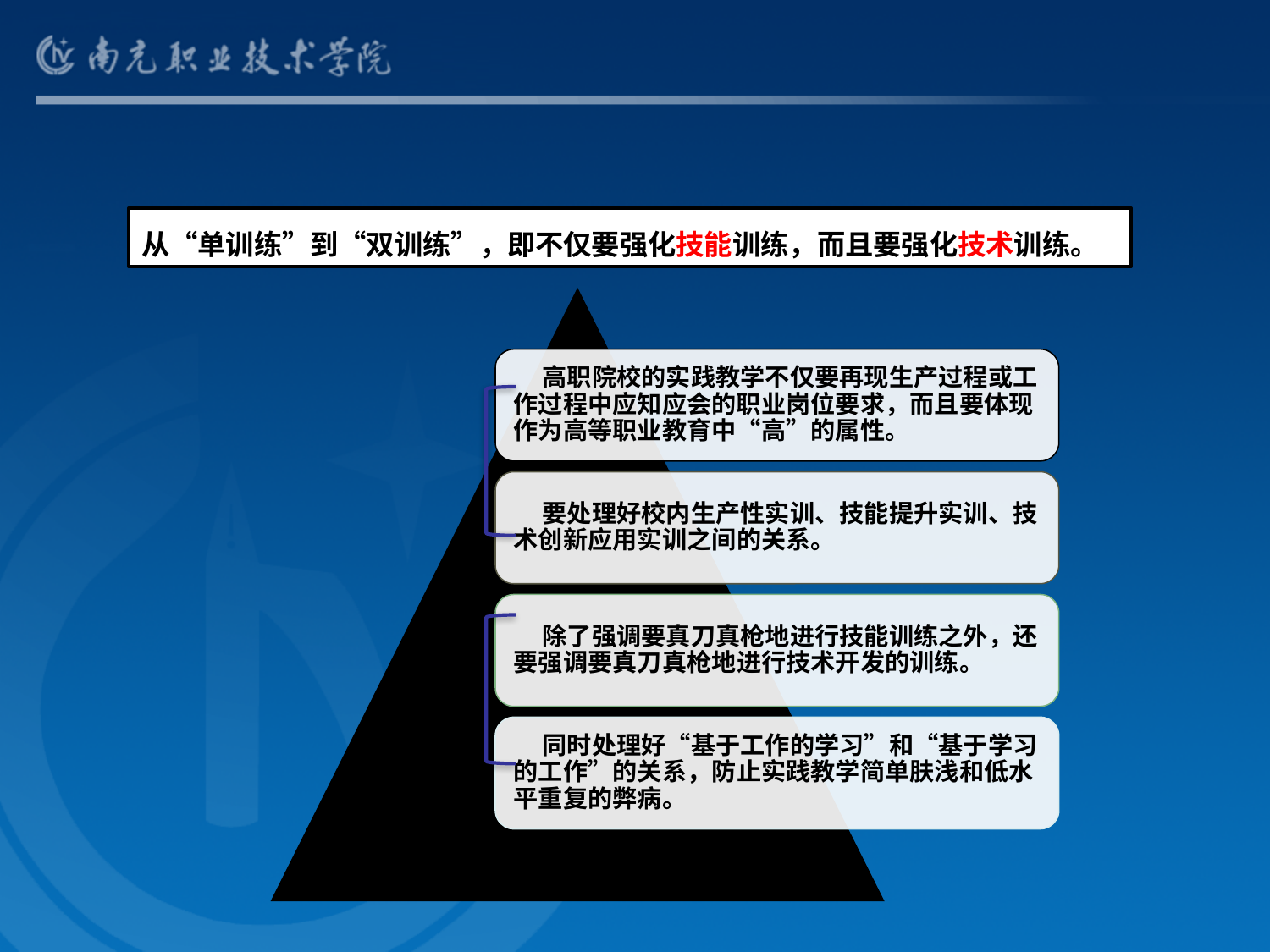

从“单训练”到“双训练”，即不仅要强化技能训练，而且要强化技术训练。
    高职院校的实践教学不仅要再现生产过程或工作过程中应知应会的职业岗位要求，而且要体现作为高等职业教育中“高”的属性。
    要处理好校内生产性实训、技能提升实训、技术创新应用实训之间的关系。
    除了强调要真刀真枪地进行技能训练之外，还要强调要真刀真枪地进行技术开发的训练。
    同时处理好“基于工作的学习”和“基于学习的工作”的关系，防止实践教学简单肤浅和低水平重复的弊病。